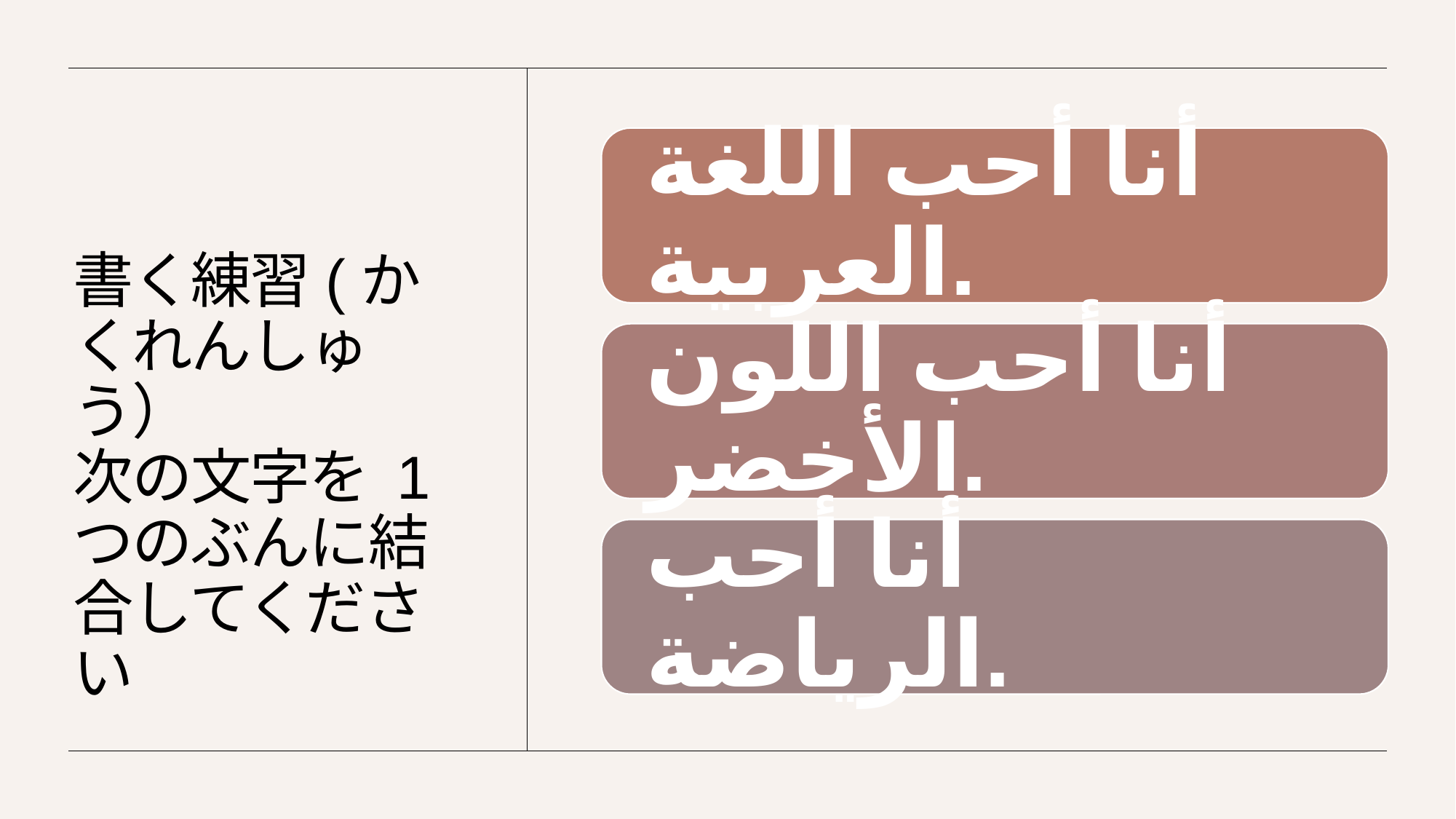

# 書く練習(かくれんしゅう） 次の文字を 1 つのぶんに結合してください
أنا أحب اللغة العربية.
أنا أحب اللون الأخضر.
أنا أحب الرياضة.